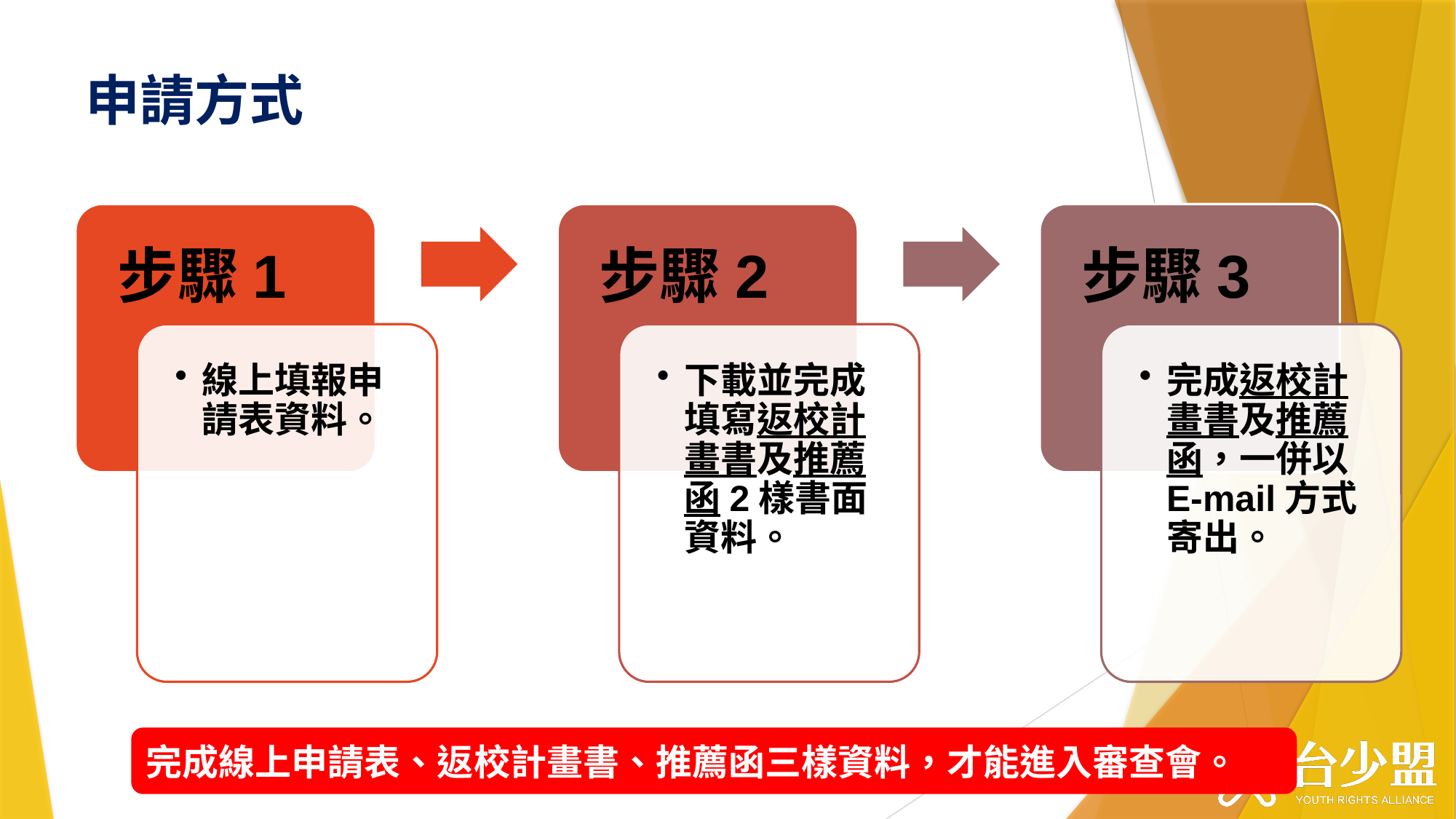

# 申請方式
步驟1
線上填報申請表資料。

步驟2
下載並完成填寫返校計畫書及推薦函2樣書面資料。

步驟3
完成返校計畫書及推薦函，一併以E-mail方式寄出。
完成線上申請表、返校計畫書、推薦函三樣資料，才能進入審查會。